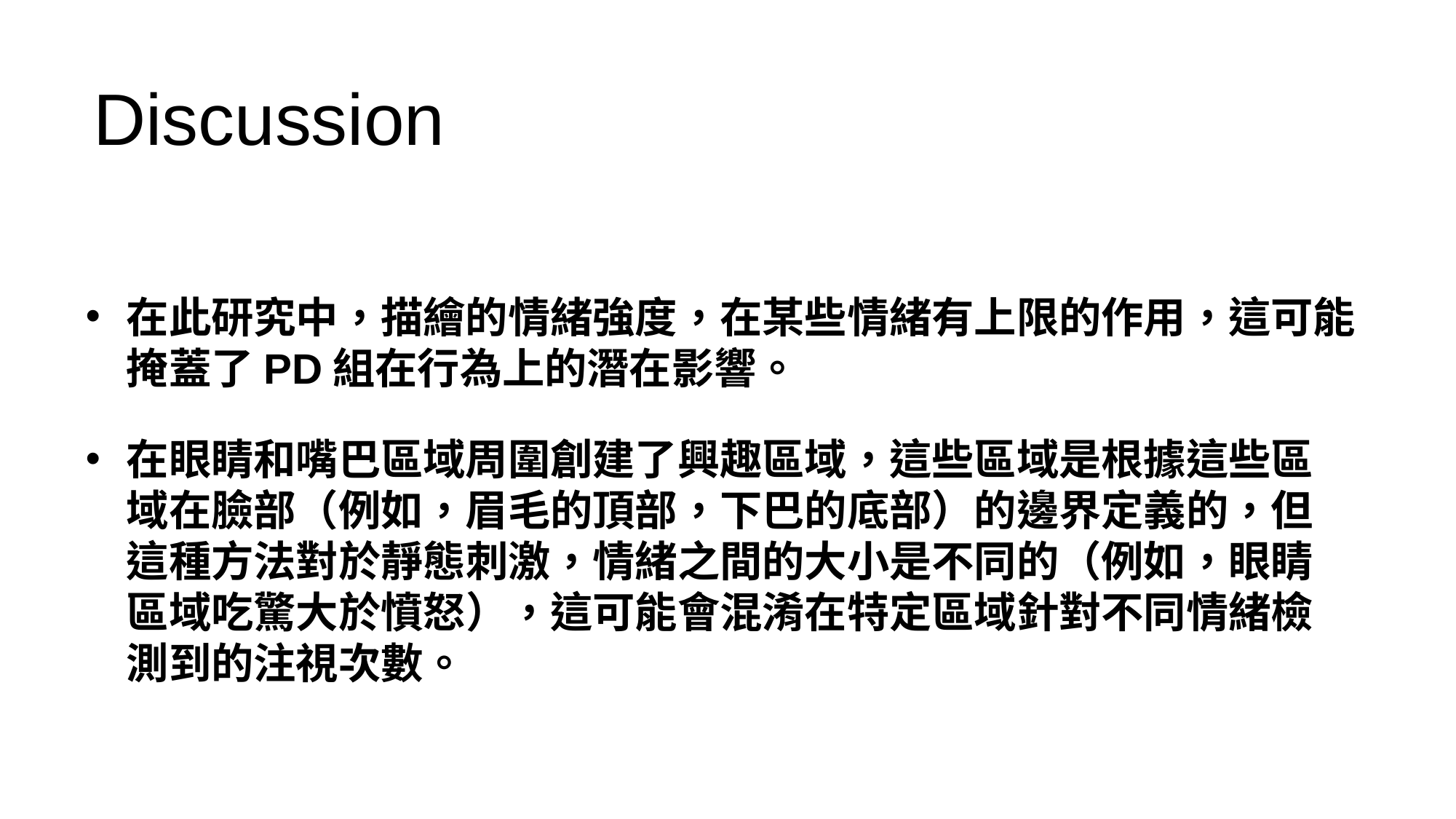

Discussion
在此研究中，描繪的情緒強度，在某些情緒有上限的作用，這可能掩蓋了PD組在行為上的潛在影響。
在眼睛和嘴巴區域周圍創建了興趣區域，這些區域是根據這些區域在臉部（例如，眉毛的頂部，下巴的底部）的邊界定義的，但這種方法對於靜態刺激，情緒之間的大小是不同的（例如，眼睛區域吃驚大於憤怒），這可能會混淆在特定區域針對不同情緒檢測到的注視次數。